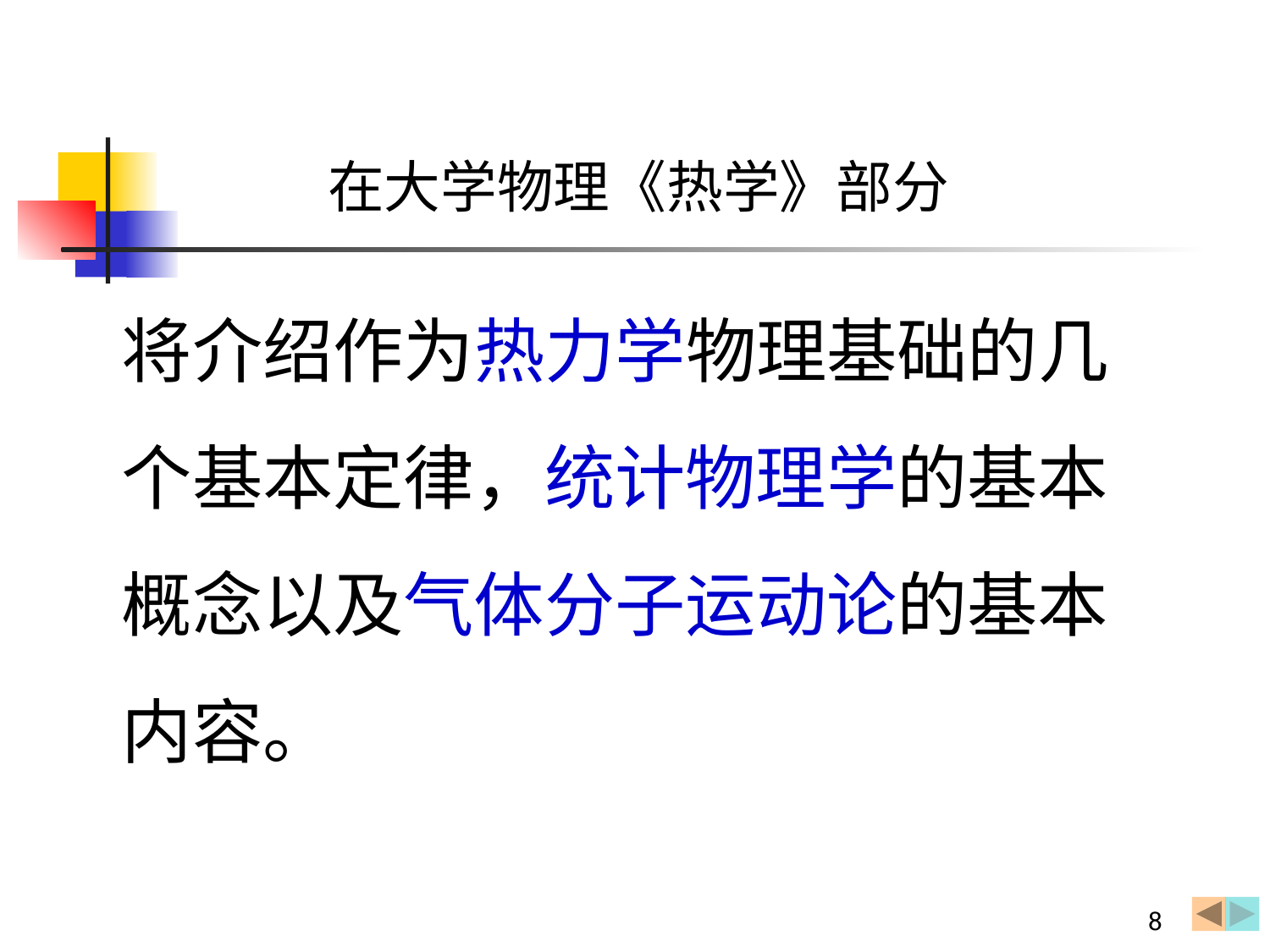

在大学物理《热学》部分
# 将介绍作为热力学物理基础的几个基本定律，统计物理学的基本概念以及气体分子运动论的基本内容。
8